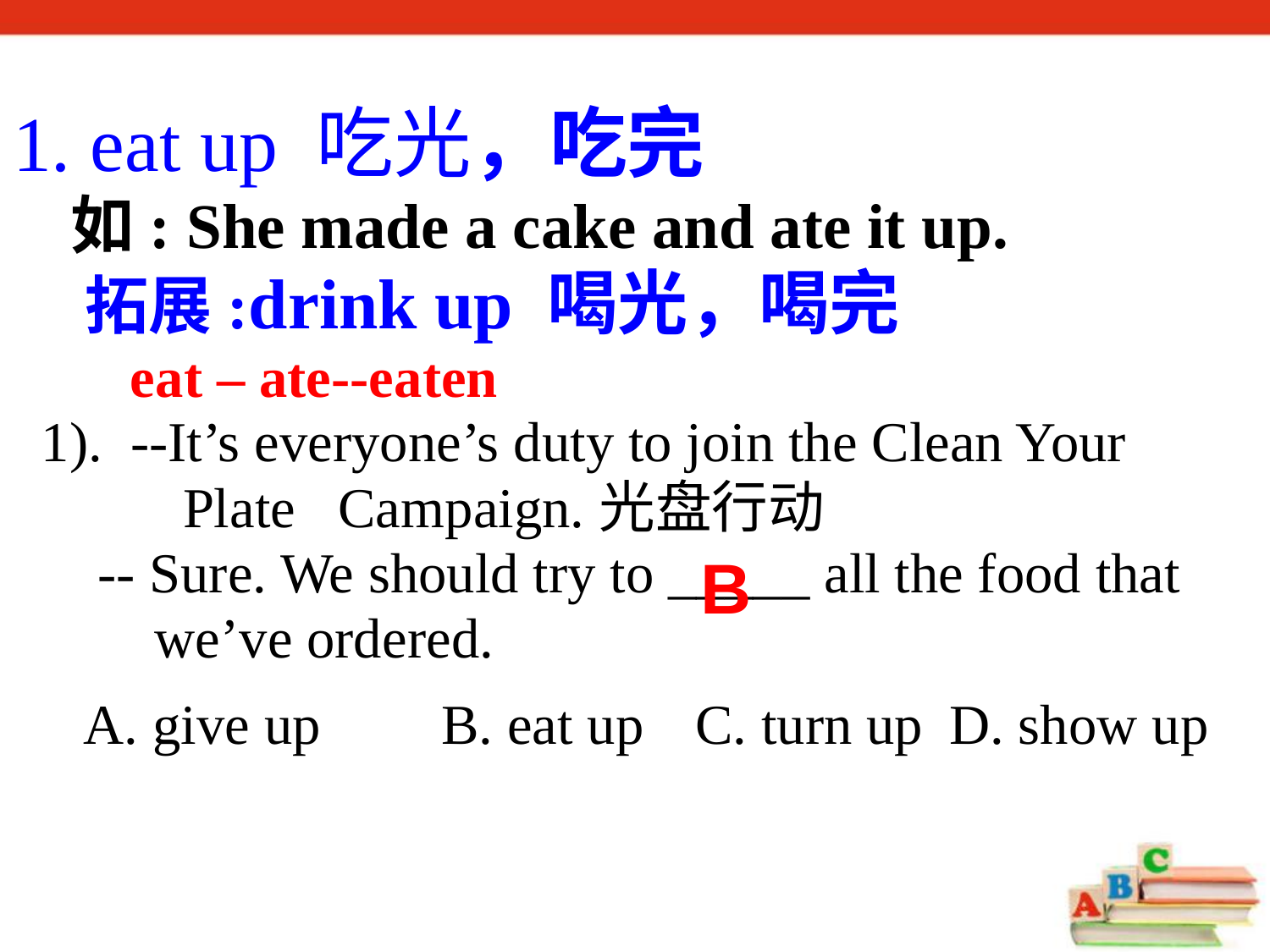

1. eat up 吃光，吃完
   如: She made a cake and ate it up.
    拓展:drink up 喝光，喝完

  1).  --It’s everyone’s duty to join the Clean Your
            Plate   Campaign.光盘行动
      -- Sure. We should try to _____ all the food that
          we’ve ordered.
     A. give up 	B. eat up 	C. turn up 	D. show up
 eat – ate--eaten
B